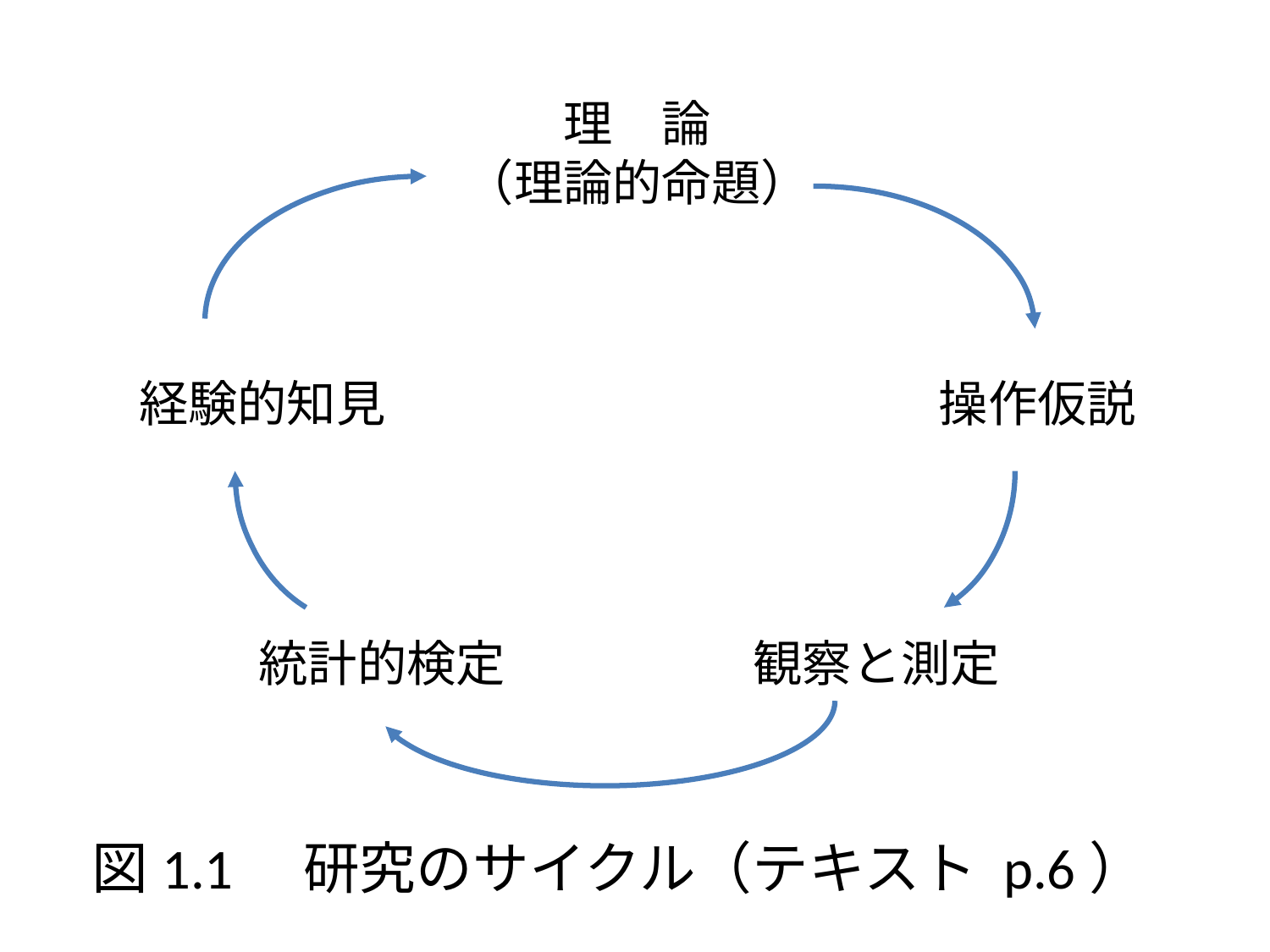

理　論
（理論的命題）

経験的知見
操作仮説

統計的検定
観察と測定
図1.1　研究のサイクル（テキスト p.6）